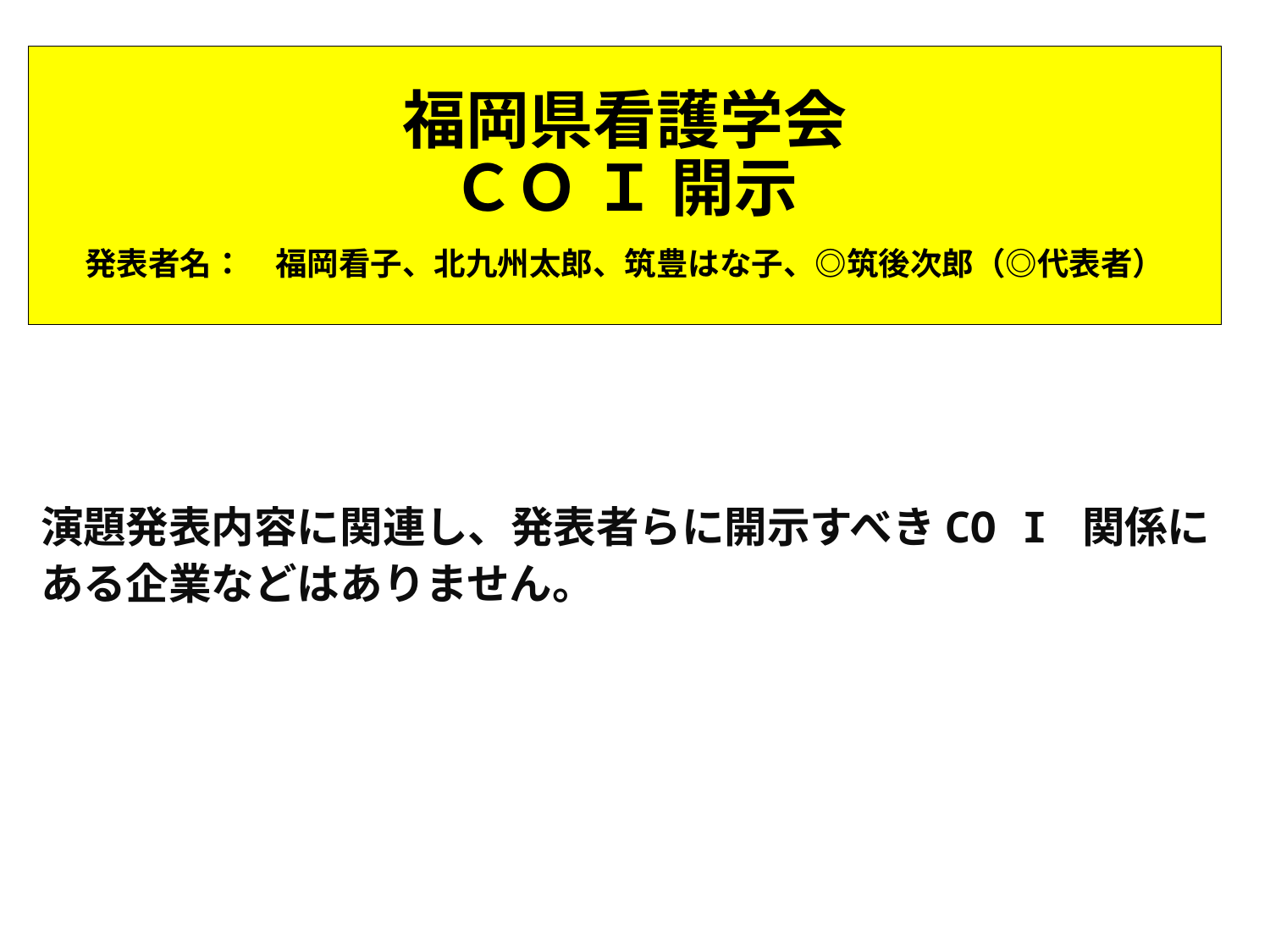

# 福岡県看護学会 ＣＯ Ｉ 開示 　 発表者名：　福岡看子、北九州太郎、筑豊はな子、◎筑後次郎（◎代表者）

演題発表内容に関連し、発表者らに開示すべきCO I 関係に
ある企業などはありません。